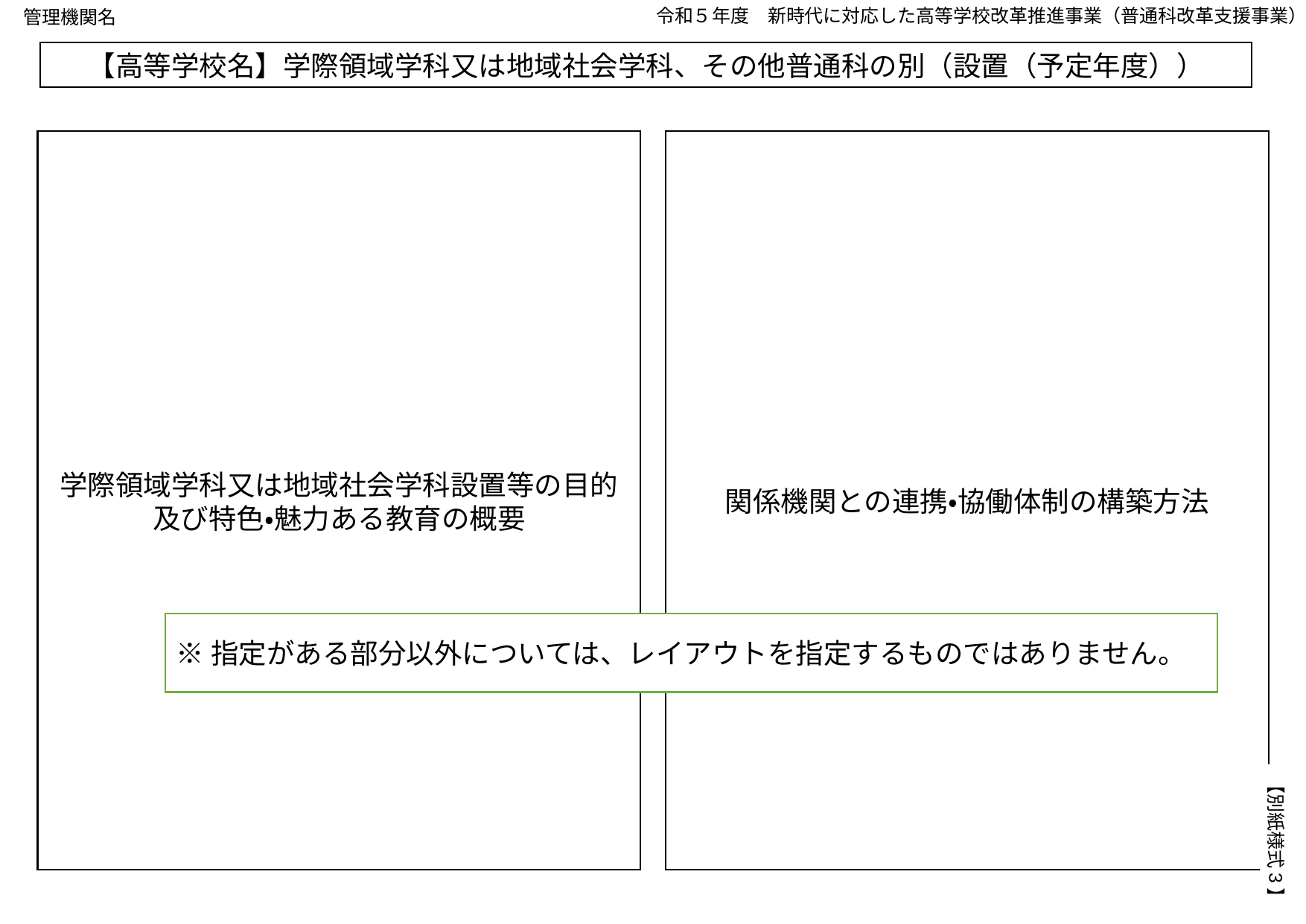

管理機関名
　　令和５年度　新時代に対応した高等学校改革推進事業（普通科改革支援事業）

当該部分のレイアウトは変更しないこと
【高等学校名】学際領域学科又は地域社会学科、その他普通科の別（設置（予定年度））
学際領域学科又は地域社会学科設置等の目的
及び特色・魅力ある教育の概要
関係機関との連携・協働体制の構築方法
※指定がある部分以外については、レイアウトを指定するものではありません。
【別紙様式3】